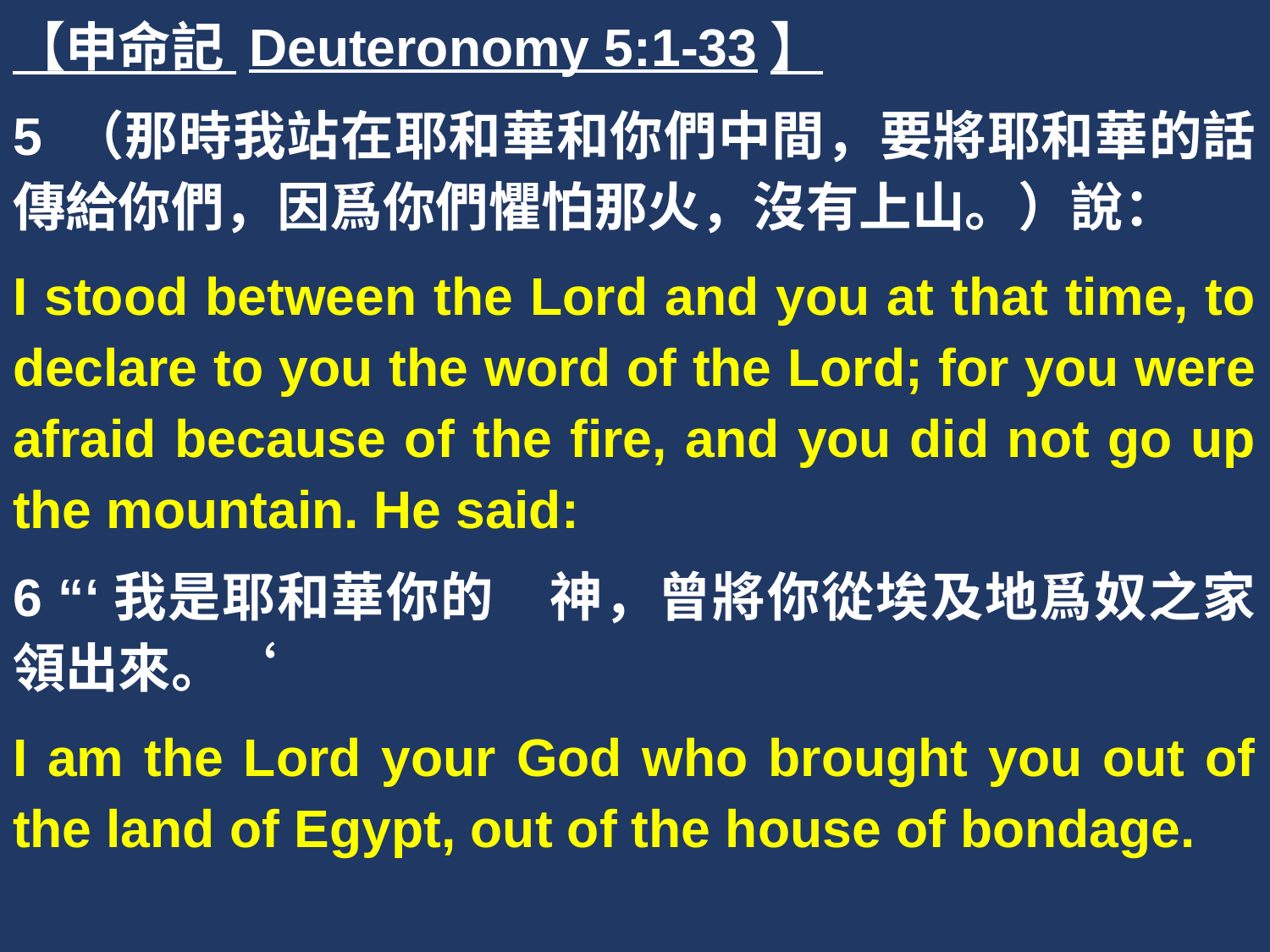

【申命記 Deuteronomy 5:1-33】
5 （那時我站在耶和華和你們中間，要將耶和華的話傳給你們，因爲你們懼怕那火，沒有上山。）說：
I stood between the Lord and you at that time, to declare to you the word of the Lord; for you were afraid because of the fire, and you did not go up the mountain. He said:
6 “‘我是耶和華你的　神，曾將你從埃及地爲奴之家領出來。‘
I am the Lord your God who brought you out of the land of Egypt, out of the house of bondage.